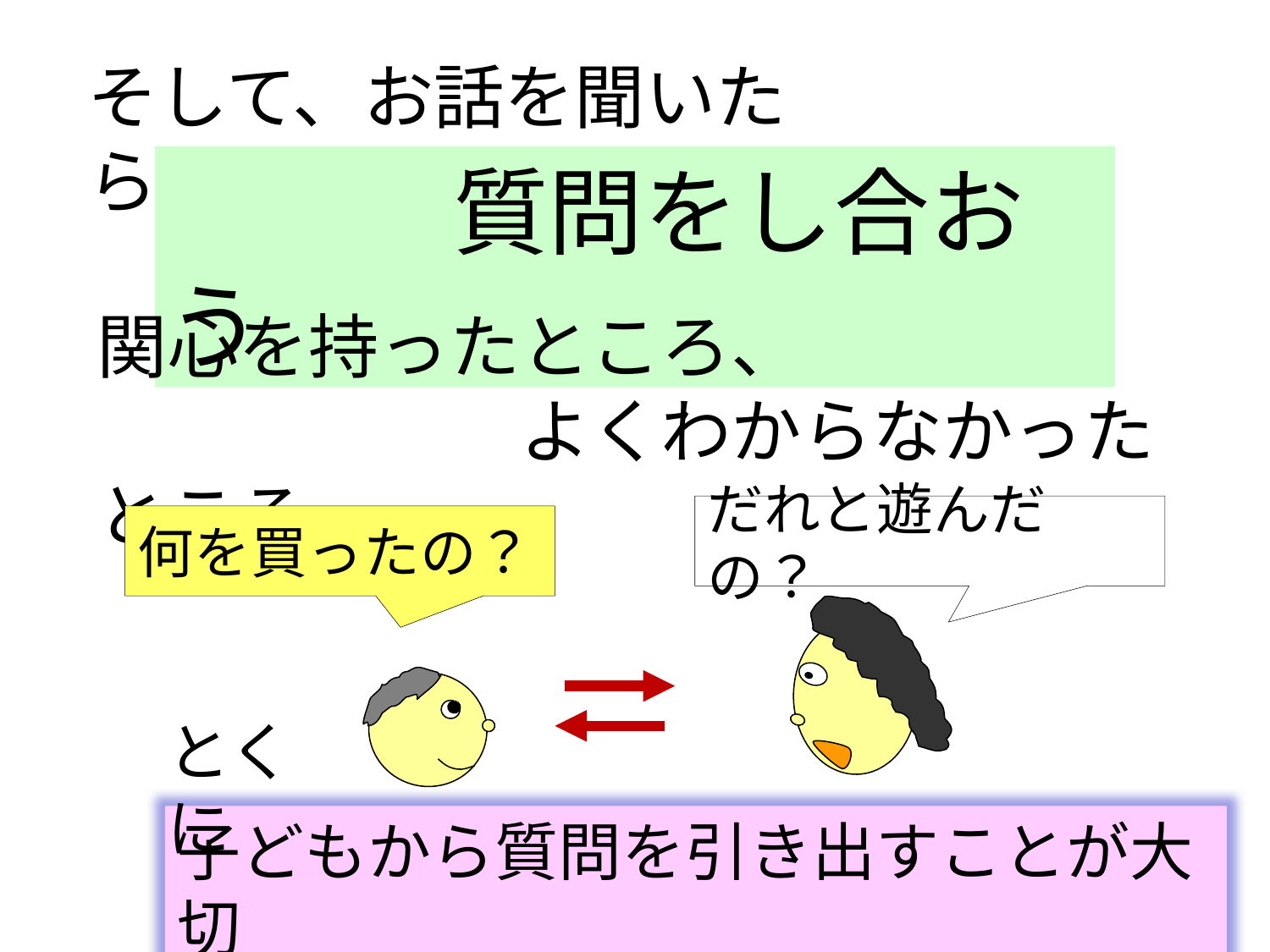

そして、お話を聞いたら・・
　　　質問をし合おう
関心を持ったところ、
　　　　　　よくわからなかったところ・・
だれと遊んだの？
何を買ったの？

とくに
子どもから質問を引き出すことが大切